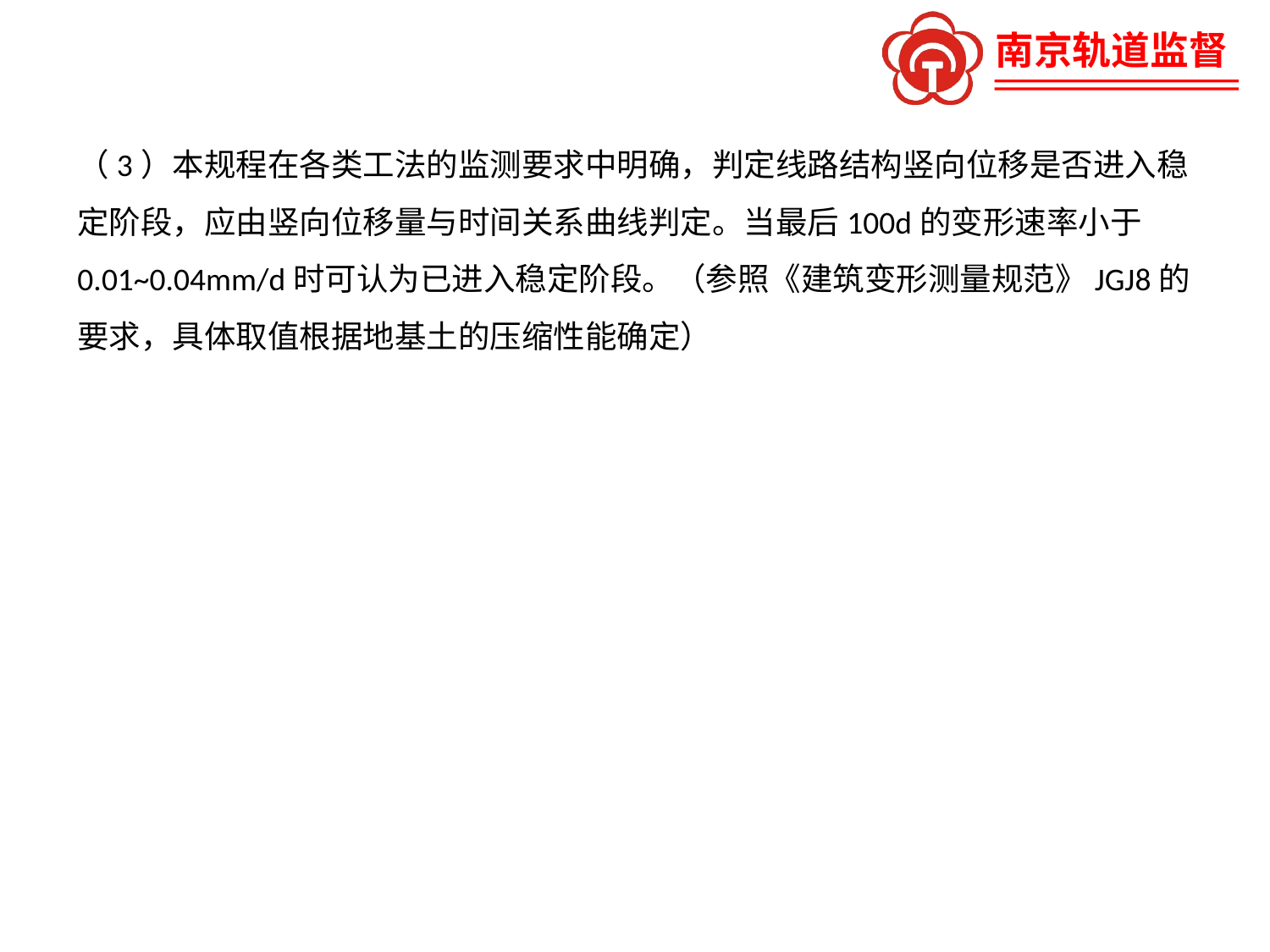

（3）本规程在各类工法的监测要求中明确，判定线路结构竖向位移是否进入稳定阶段，应由竖向位移量与时间关系曲线判定。当最后100d的变形速率小于0.01~0.04mm/d时可认为已进入稳定阶段。（参照《建筑变形测量规范》JGJ8的要求，具体取值根据地基土的压缩性能确定）